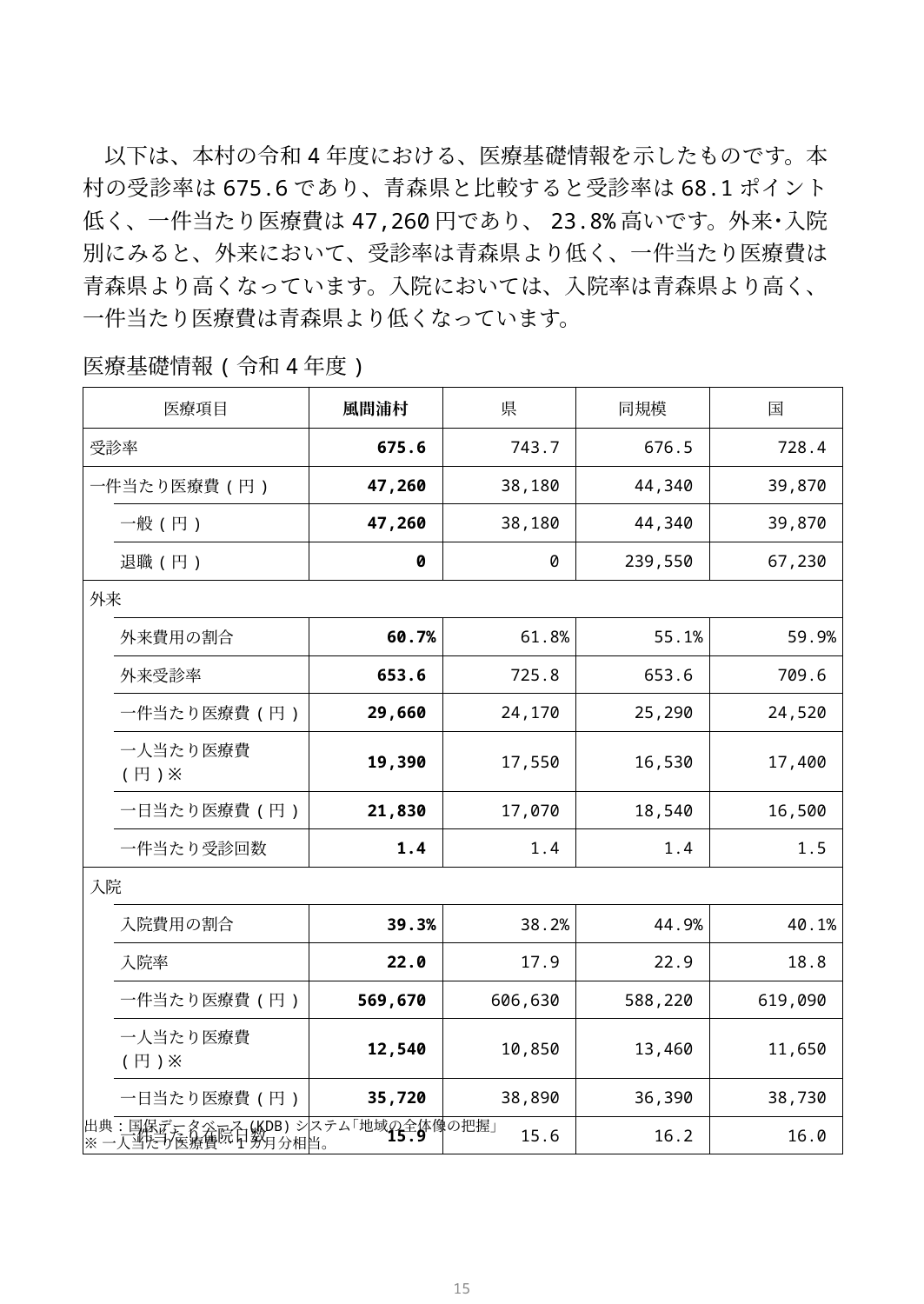

以下は、本村の令和4年度における、医療基礎情報を示したものです。本村の受診率は675.6であり、青森県と比較すると受診率は68.1ポイント低く、一件当たり医療費は47,260円であり、23.8%高いです。外来･入院別にみると、外来において、受診率は青森県より低く、一件当たり医療費は青森県より高くなっています。入院においては、入院率は青森県より高く、一件当たり医療費は青森県より低くなっています。
医療基礎情報(令和4年度)
| 医療項目 |  | 風間浦村 | 県 | 同規模 | 国 |
| --- | --- | --- | --- | --- | --- |
| 受診率 |  | 675.6 | 743.7 | 676.5 | 728.4 |
| 一件当たり医療費(円) |  | 47,260 | 38,180 | 44,340 | 39,870 |
|  | 一般(円) | 47,260 | 38,180 | 44,340 | 39,870 |
|  | 退職(円) | 0 | 0 | 239,550 | 67,230 |
| 外来 |  |  |  |  |  |
|  | 外来費用の割合 | 60.7% | 61.8% | 55.1% | 59.9% |
|  | 外来受診率 | 653.6 | 725.8 | 653.6 | 709.6 |
|  | 一件当たり医療費(円) | 29,660 | 24,170 | 25,290 | 24,520 |
|  | 一人当たり医療費(円)※ | 19,390 | 17,550 | 16,530 | 17,400 |
|  | 一日当たり医療費(円) | 21,830 | 17,070 | 18,540 | 16,500 |
|  | 一件当たり受診回数 | 1.4 | 1.4 | 1.4 | 1.5 |
| 入院 |  |  |  |  |  |
|  | 入院費用の割合 | 39.3% | 38.2% | 44.9% | 40.1% |
|  | 入院率 | 22.0 | 17.9 | 22.9 | 18.8 |
|  | 一件当たり医療費(円) | 569,670 | 606,630 | 588,220 | 619,090 |
|  | 一人当たり医療費(円)※ | 12,540 | 10,850 | 13,460 | 11,650 |
|  | 一日当たり医療費(円) | 35,720 | 38,890 | 36,390 | 38,730 |
|  | 一件当たり在院日数 | 15.9 | 15.6 | 16.2 | 16.0 |
出典:国保データベース(KDB)システム｢地域の全体像の把握｣
※一人当たり医療費…1カ月分相当。
15